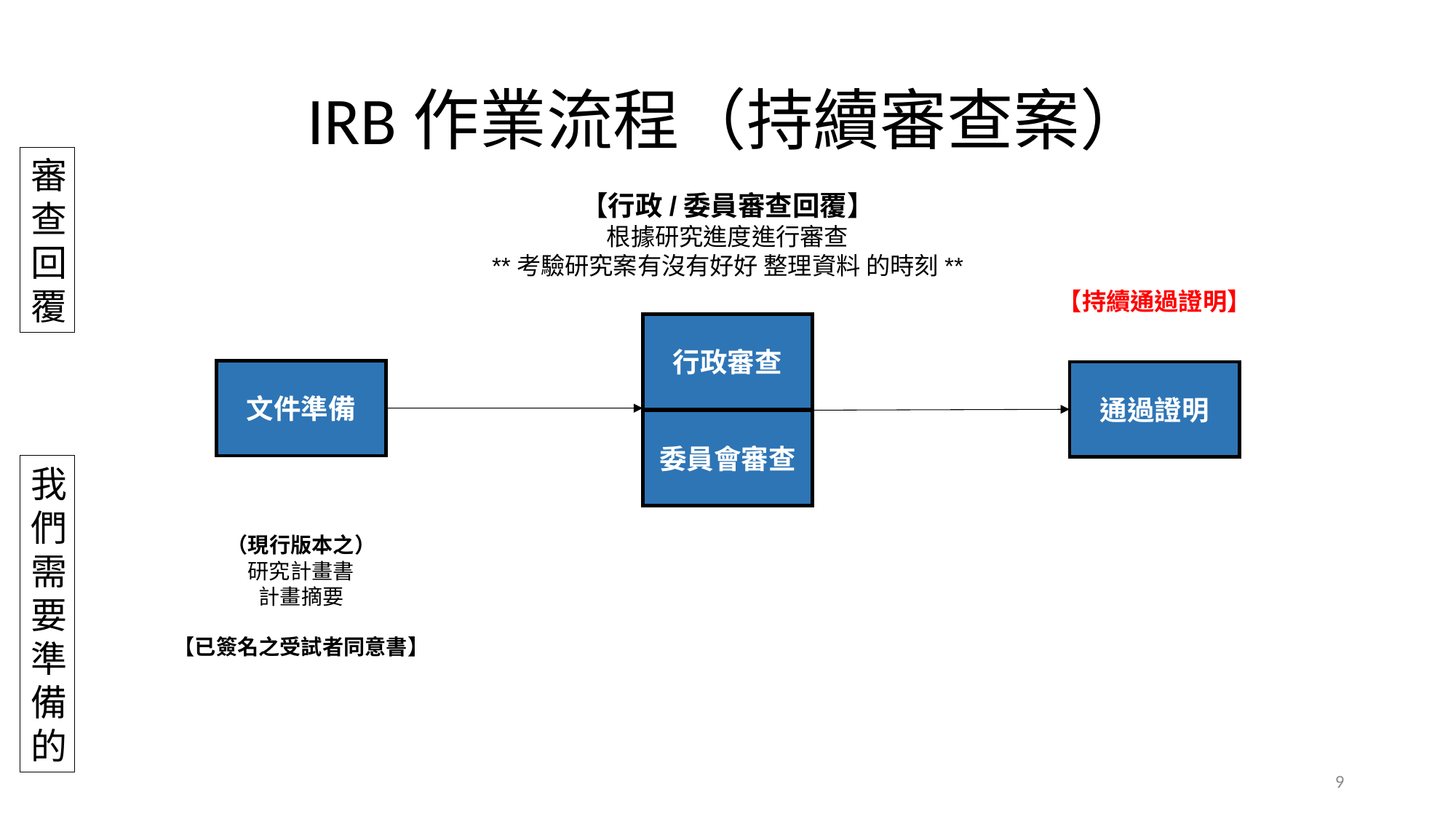

# IRB作業流程（持續審查案）
審
查
回
覆
【行政/委員審查回覆】
根據研究進度進行審查
**考驗研究案有沒有好好 整理資料 的時刻**
【持續通過證明】

行政審查
文件準備
通過證明
委員會審查
我
們
需
要
準
備
的
（現行版本之）
研究計畫書
計畫摘要

【已簽名之受試者同意書】

9